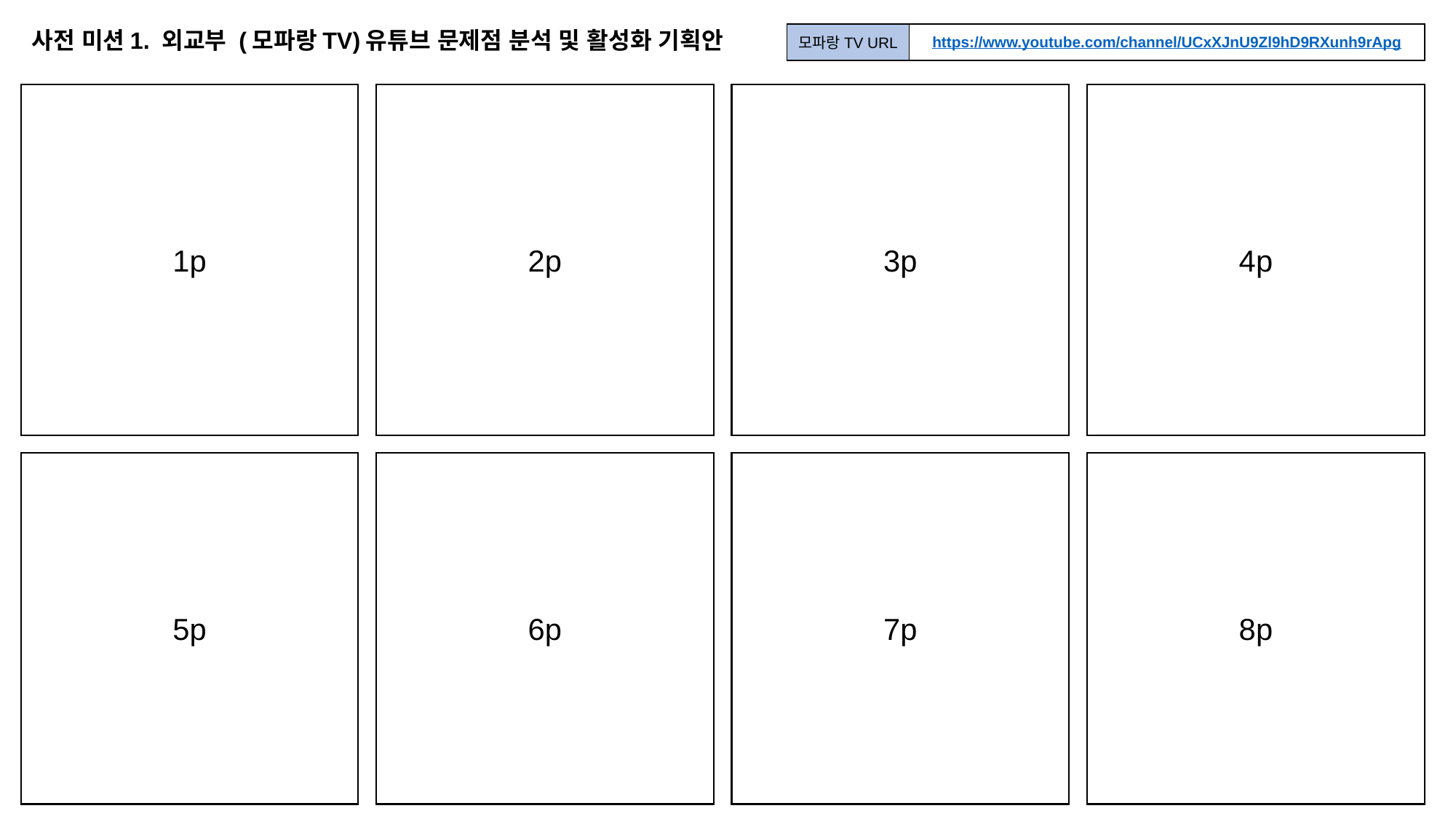

사전 미션1. 외교부 (모파랑TV)유튜브 문제점 분석 및 활성화 기획안
| 모파랑TV URL | https://www.youtube.com/channel/UCxXJnU9Zl9hD9RXunh9rApg |
| --- | --- |
1p
2p
3p
4p
5p
6p
7p
8p